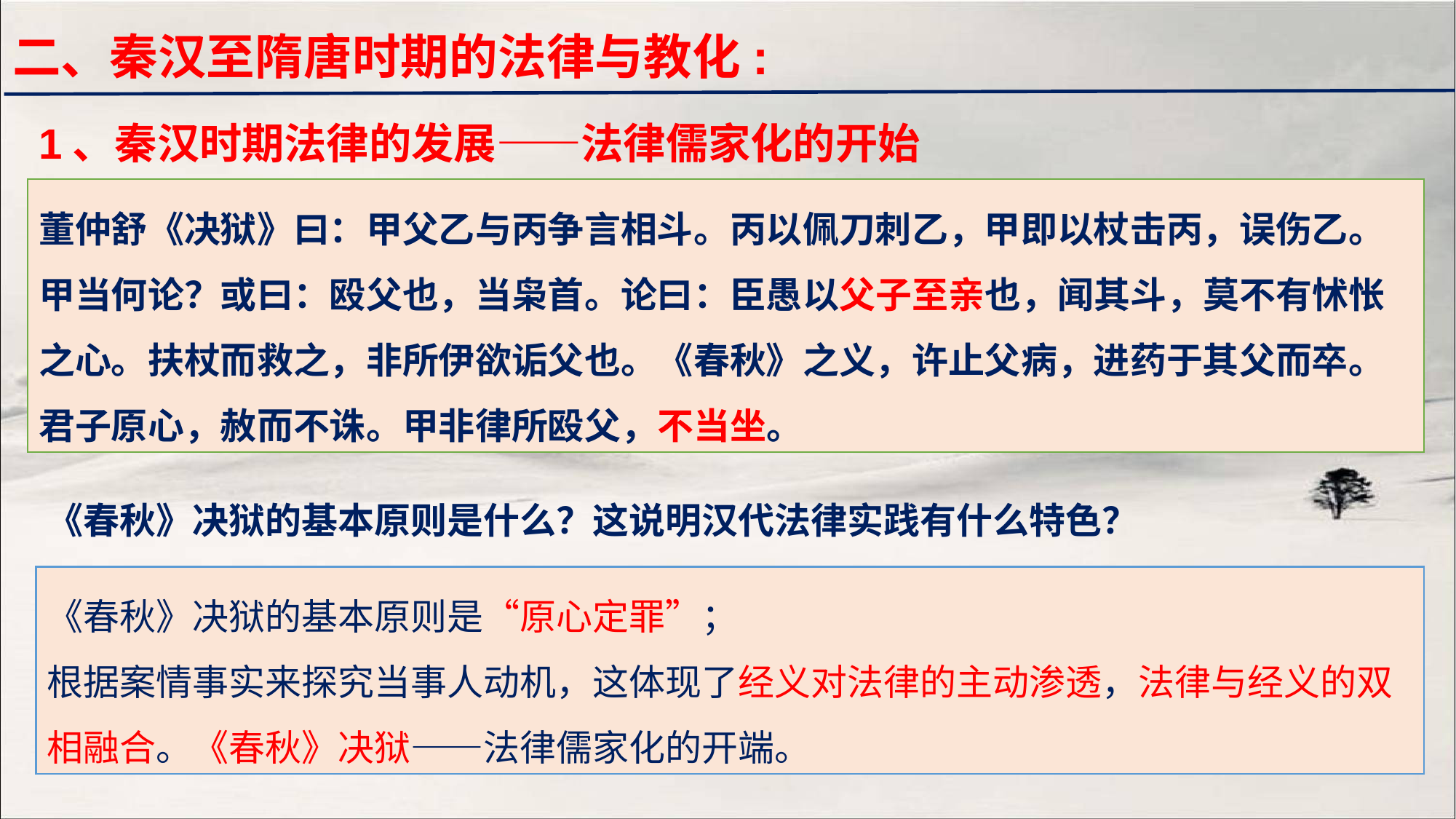

二、秦汉至隋唐时期的法律与教化:
1、秦汉时期法律的发展——法律儒家化的开始
董仲舒《决狱》曰：甲父乙与丙争言相斗。丙以佩刀刺乙，甲即以杖击丙，误伤乙。甲当何论？或曰：殴父也，当枭首。论曰：臣愚以父子至亲也，闻其斗，莫不有怵怅之心。扶杖而救之，非所伊欲诟父也。《春秋》之义，许止父病，进药于其父而卒。君子原心，赦而不诛。甲非律所殴父，不当坐。
《春秋》决狱的基本原则是什么？这说明汉代法律实践有什么特色？
《春秋》决狱的基本原则是“原心定罪”；
根据案情事实来探究当事人动机，这体现了经义对法律的主动渗透，法律与经义的双相融合。《春秋》决狱——法律儒家化的开端。